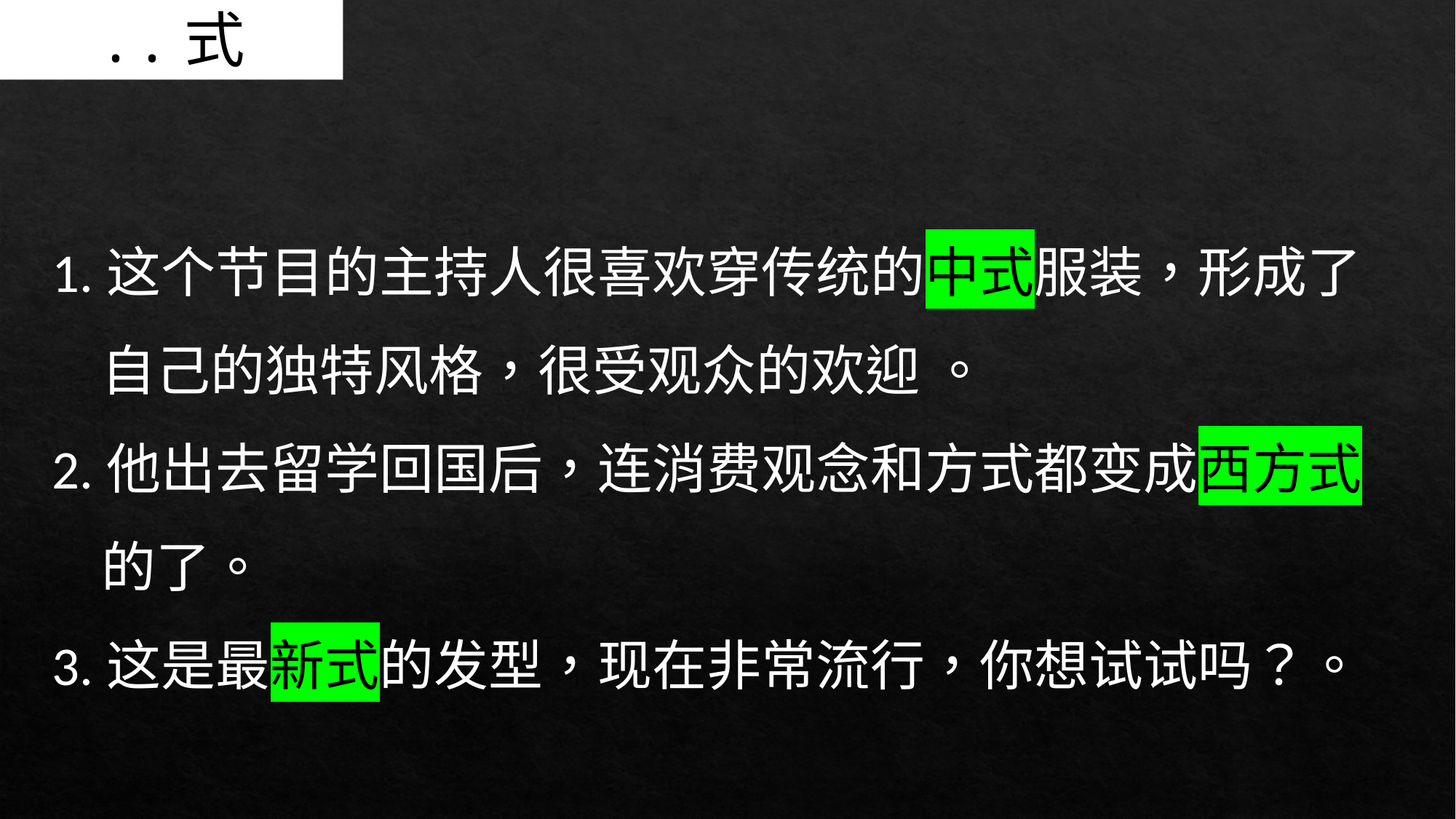

..式
1.这个节目的主持人很喜欢穿传统的中式服装，形成了
   自己的独特风格，很受观众的欢迎 。
2.他出去留学回国后，连消费观念和方式都变成西方式
   的了。
3.这是最新式的发型，现在非常流行，你想试试吗？。